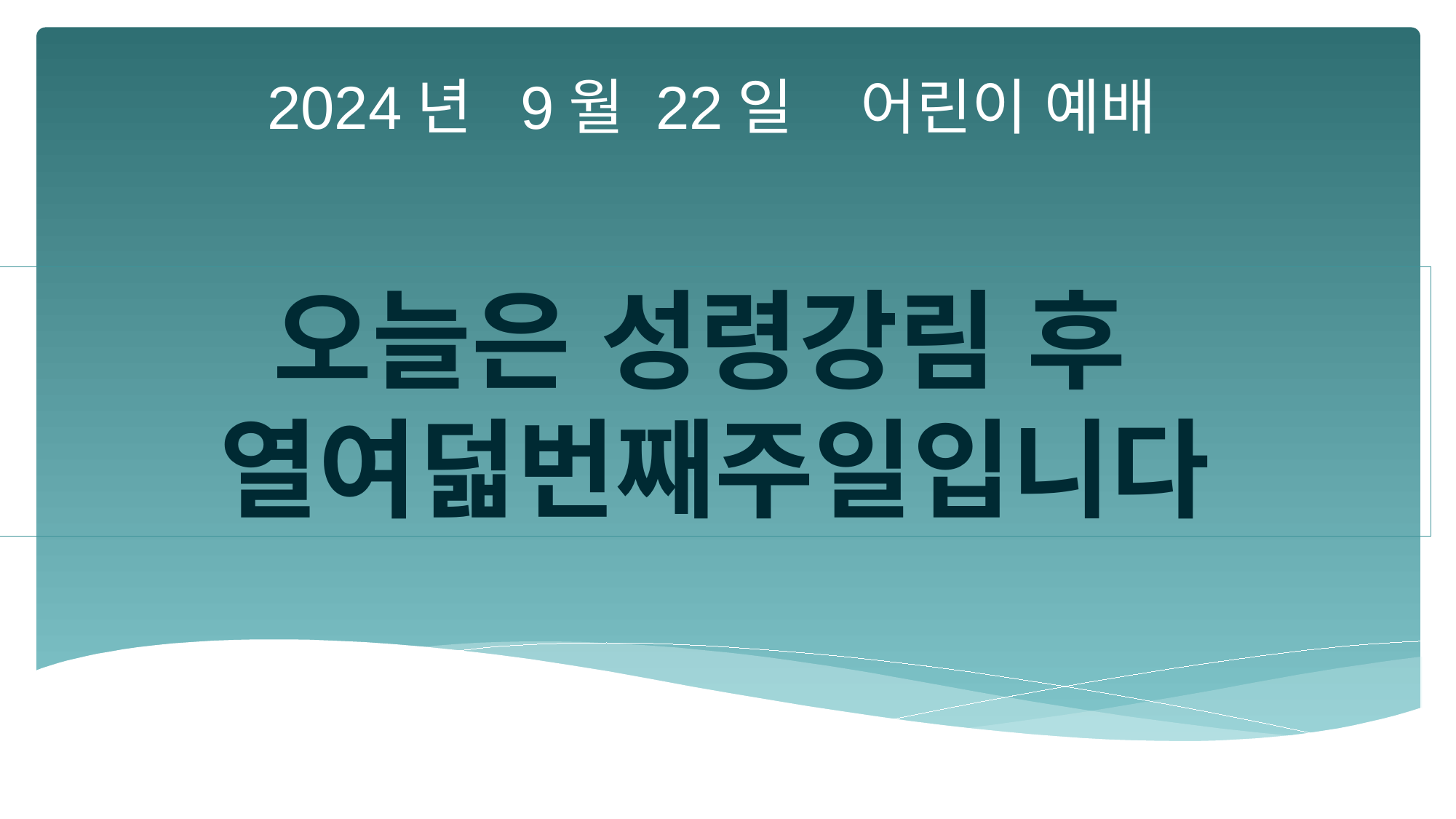

2024년  9월 22일    어린이 예배
오늘은 성령강림 후
열여덟번째주일입니다